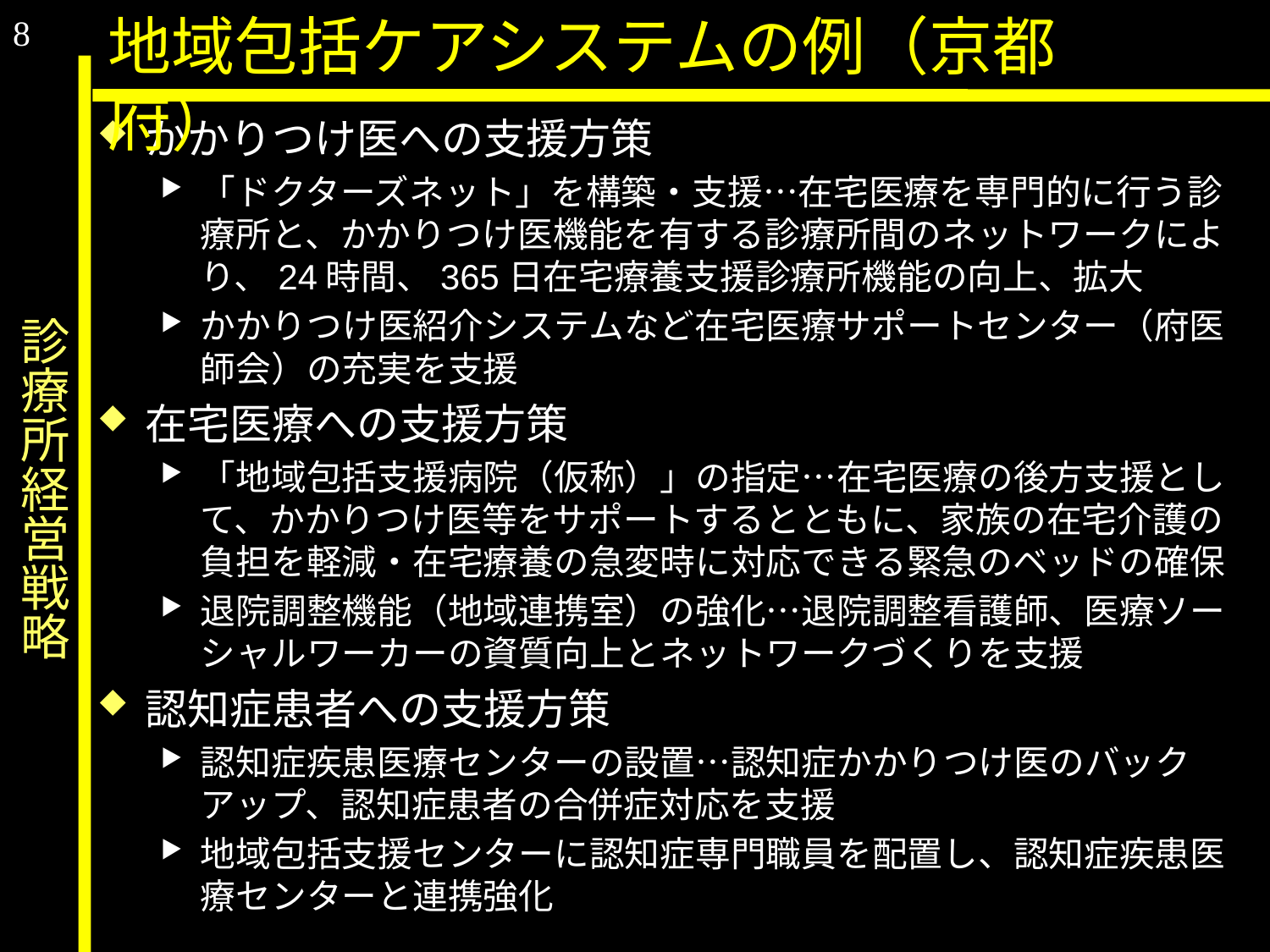

8
地域包括ケアシステムの例（京都府）

かかりつけ医への支援方策
「ドクターズネット」を構築・支援…在宅医療を専門的に行う診療所と、かかりつけ医機能を有する診療所間のネットワークにより、24時間、365日在宅療養支援診療所機能の向上、拡大
かかりつけ医紹介システムなど在宅医療サポートセンター（府医師会）の充実を支援
在宅医療への支援方策
「地域包括支援病院（仮称）」の指定…在宅医療の後方支援として、かかりつけ医等をサポートするとともに、家族の在宅介護の負担を軽減・在宅療養の急変時に対応できる緊急のベッドの確保
退院調整機能（地域連携室）の強化…退院調整看護師、医療ソーシャルワーカーの資質向上とネットワークづくりを支援
認知症患者への支援方策
認知症疾患医療センターの設置…認知症かかりつけ医のバックアップ、認知症患者の合併症対応を支援
地域包括支援センターに認知症専門職員を配置し、認知症疾患医療センターと連携強化
# 診療所経営戦略